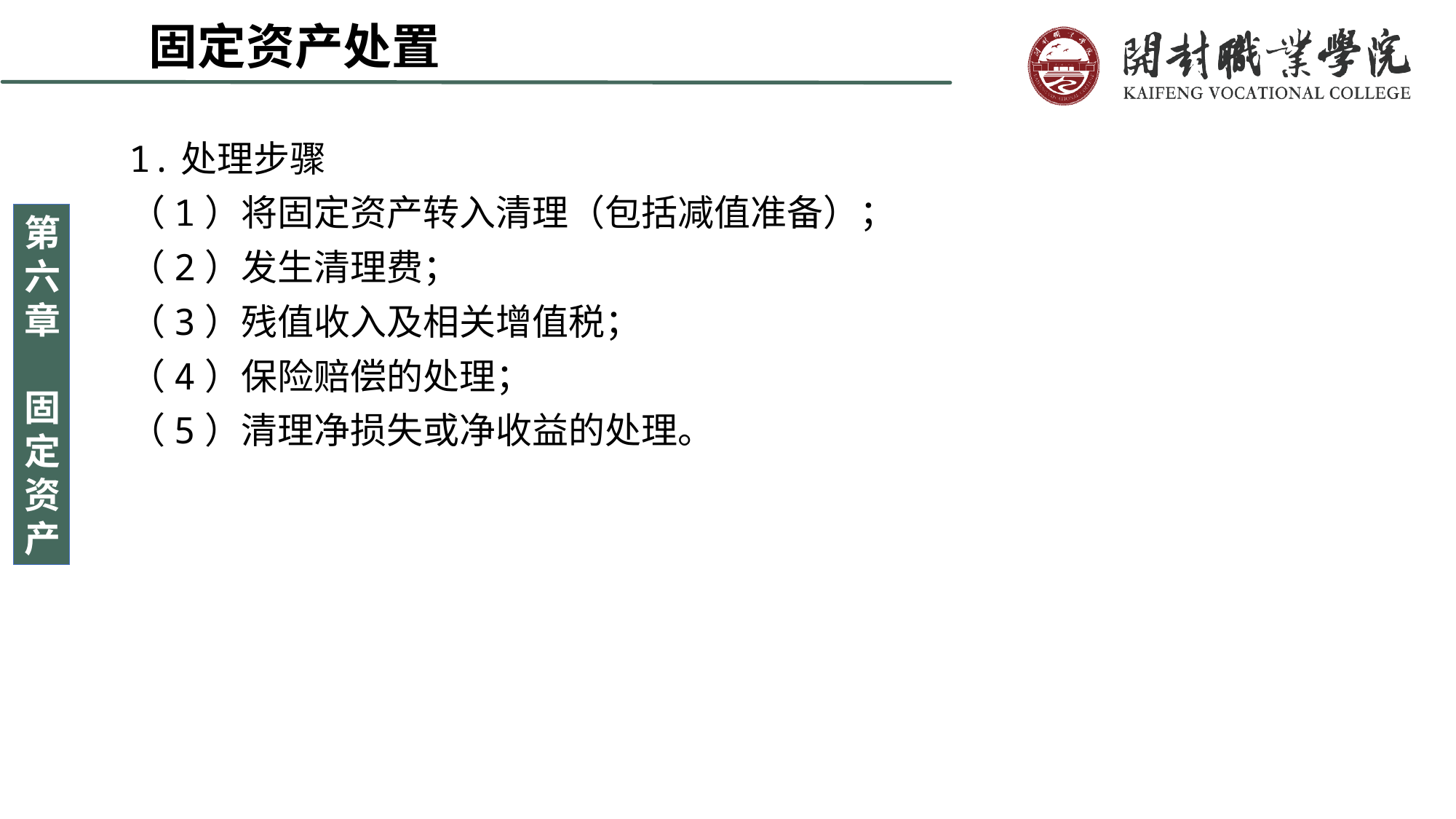

固定资产处置
1.处理步骤
（1）将固定资产转入清理（包括减值准备）；
（2）发生清理费；
（3）残值收入及相关增值税；
（4）保险赔偿的处理；
（5）清理净损失或净收益的处理。